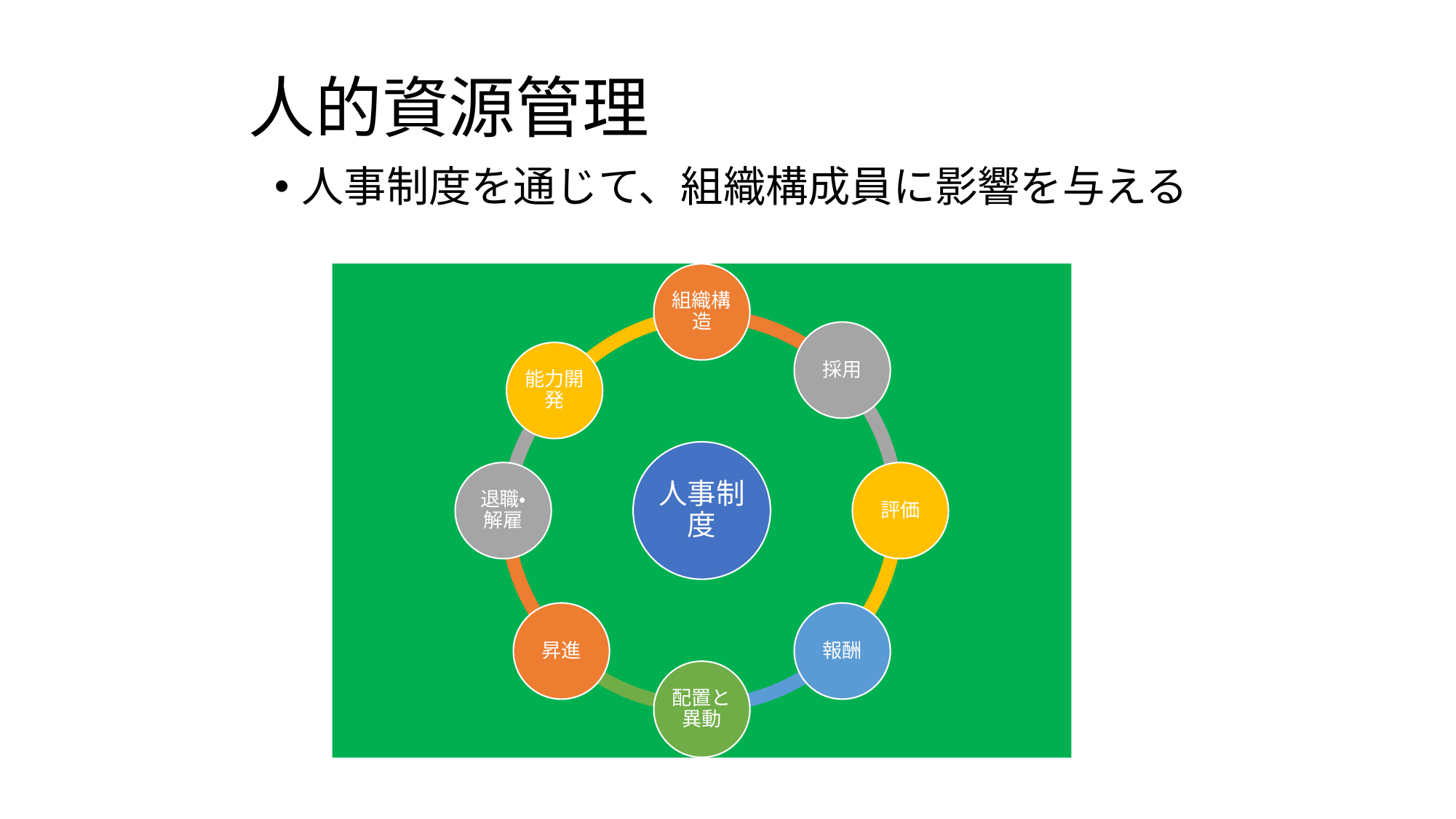

# 人的資源管理
人事制度を通じて、組織構成員に影響を与える
人事制度
組織構造
採用
評価
報酬
配置と異動
昇進
退職・解雇
能力開発